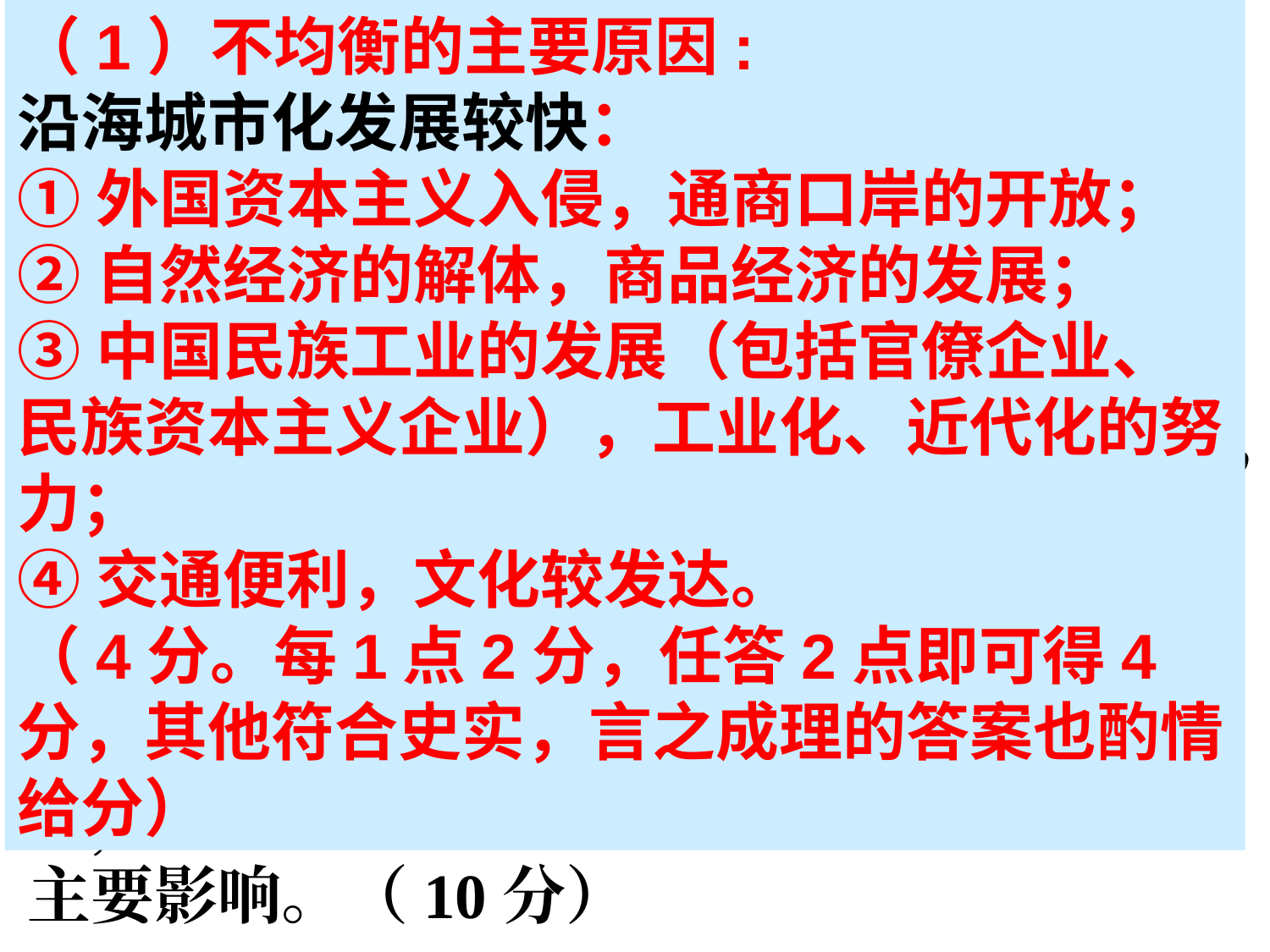

（1）不均衡的主要原因:
沿海城市化发展较快：
①外国资本主义入侵，通商口岸的开放；
②自然经济的解体，商品经济的发展；
③中国民族工业的发展（包括官僚企业、民族资本主义企业），工业化、近代化的努力；
④交通便利，文化较发达。
（4分。每1点2分，任答2点即可得4分，其他符合史实，言之成理的答案也酌情给分）
1、（27分）城市是文明的载体，是文明的产物。请根据材料，结合所学知识，在下列问题的指引下，进行深入探究中外城市化进程。
        材料一：从19世纪下半叶，到20世纪中叶，……我国城市化的发展十分不均衡，有些地区，比如上海，城市迅速扩张，另一些地区则完全处在工业化的进程之外。
        问题：（1）分析19世纪下半叶到20世纪中叶，我国城市化发展不均衡的主要原因，简述城市化发展缓慢对民主革命产生的主要影响。（10分）